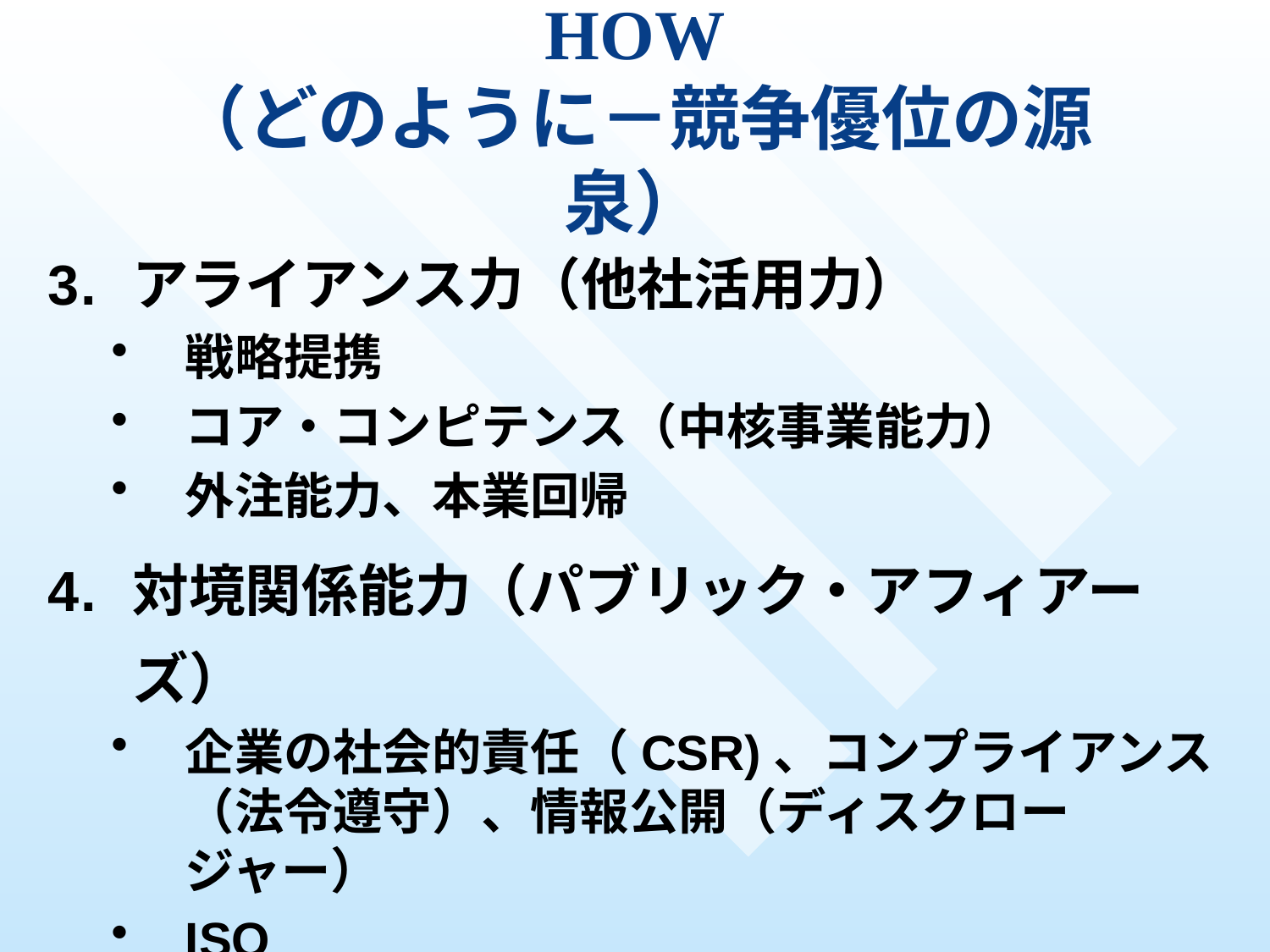

# HOW （どのように－競争優位の源泉）
アライアンス力（他社活用力）
戦略提携
コア・コンピテンス（中核事業能力）
外注能力、本業回帰
対境関係能力（パブリック・アフィアーズ）
企業の社会的責任（CSR)、コンプライアンス（法令遵守）、情報公開（ディスクロージャー）
ISO
ディファクト・スタンダード（事実上の標準）